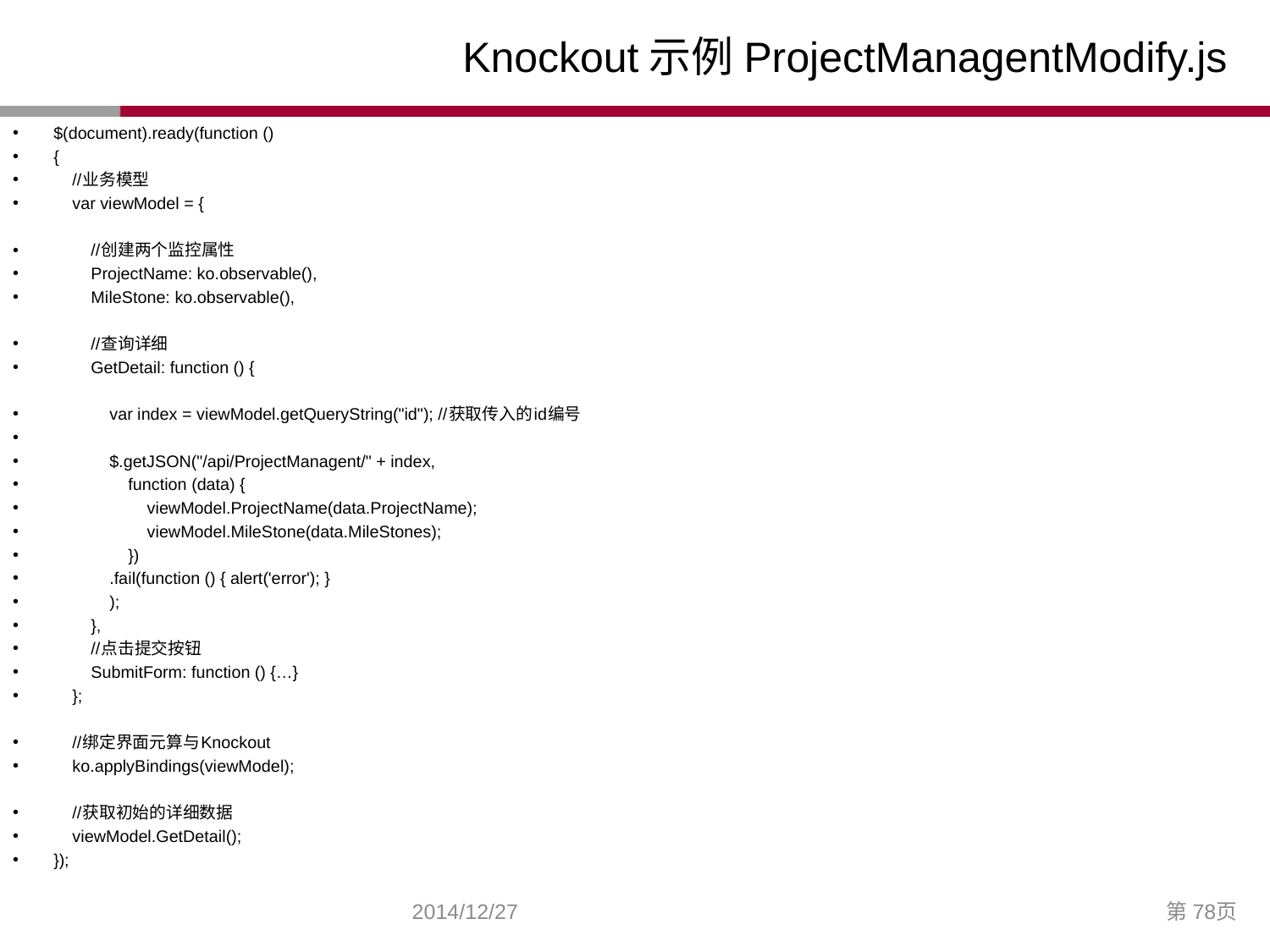

# Knockout示例ProjectManagentModify.js
$(document).ready(function ()
{
    //业务模型
    var viewModel = {

        //创建两个监控属性
        ProjectName: ko.observable(),
        MileStone: ko.observable(),

        //查询详细
        GetDetail: function () {

            var index = viewModel.getQueryString("id"); //获取传入的id编号

            $.getJSON("/api/ProjectManagent/" + index,
                function (data) {
                    viewModel.ProjectName(data.ProjectName);
                    viewModel.MileStone(data.MileStones);
                })
            .fail(function () { alert('error'); }
            );
        },
        //点击提交按钮
        SubmitForm: function () {…}
    };

    //绑定界面元算与Knockout
    ko.applyBindings(viewModel);

    //获取初始的详细数据
    viewModel.GetDetail();
});

2014/12/27
第78页